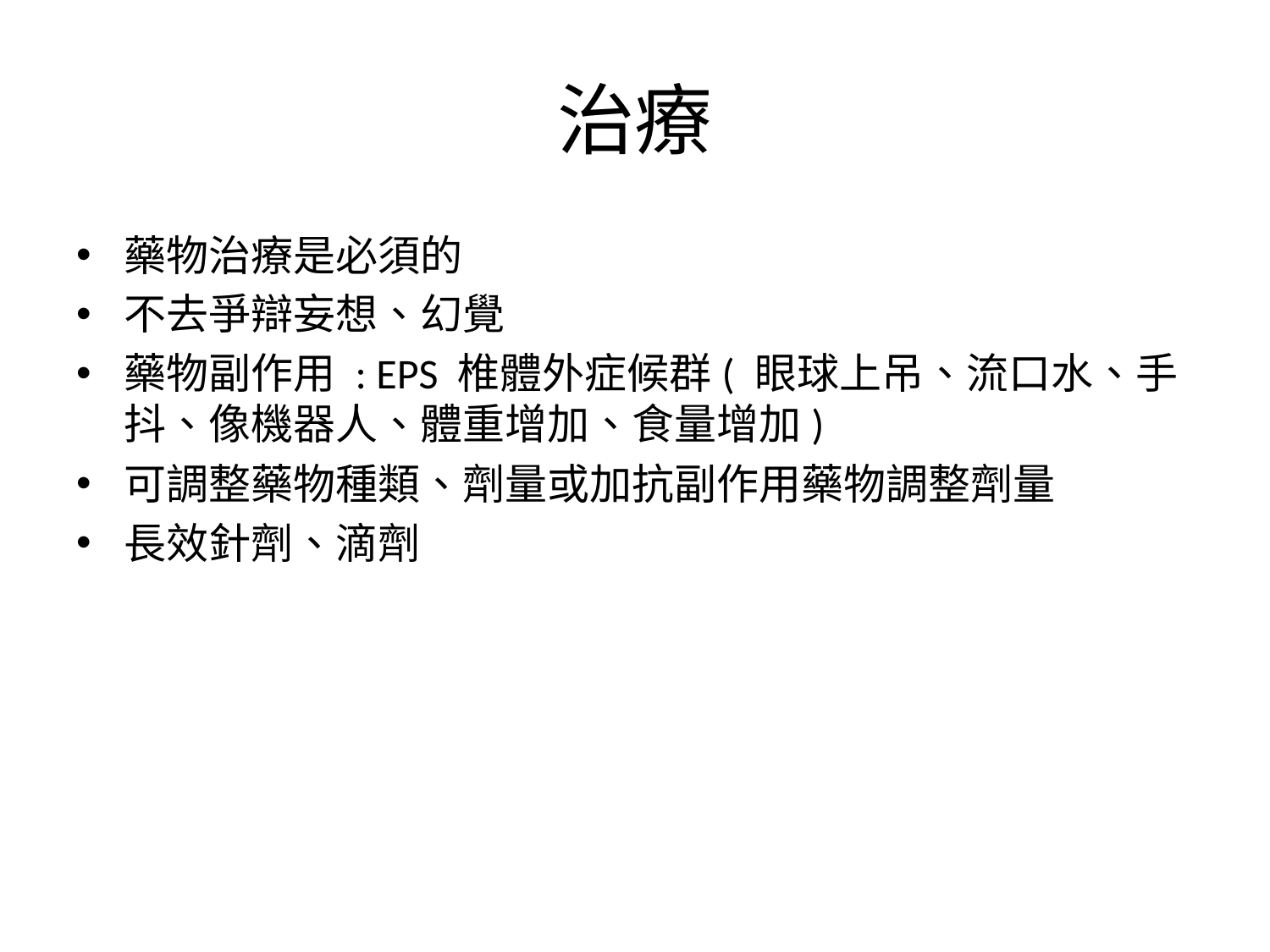

# 治療
藥物治療是必須的
不去爭辯妄想、幻覺
藥物副作用 : EPS 椎體外症候群( 眼球上吊、流口水、手抖、像機器人、體重增加、食量增加)
可調整藥物種類、劑量或加抗副作用藥物調整劑量
長效針劑、滴劑